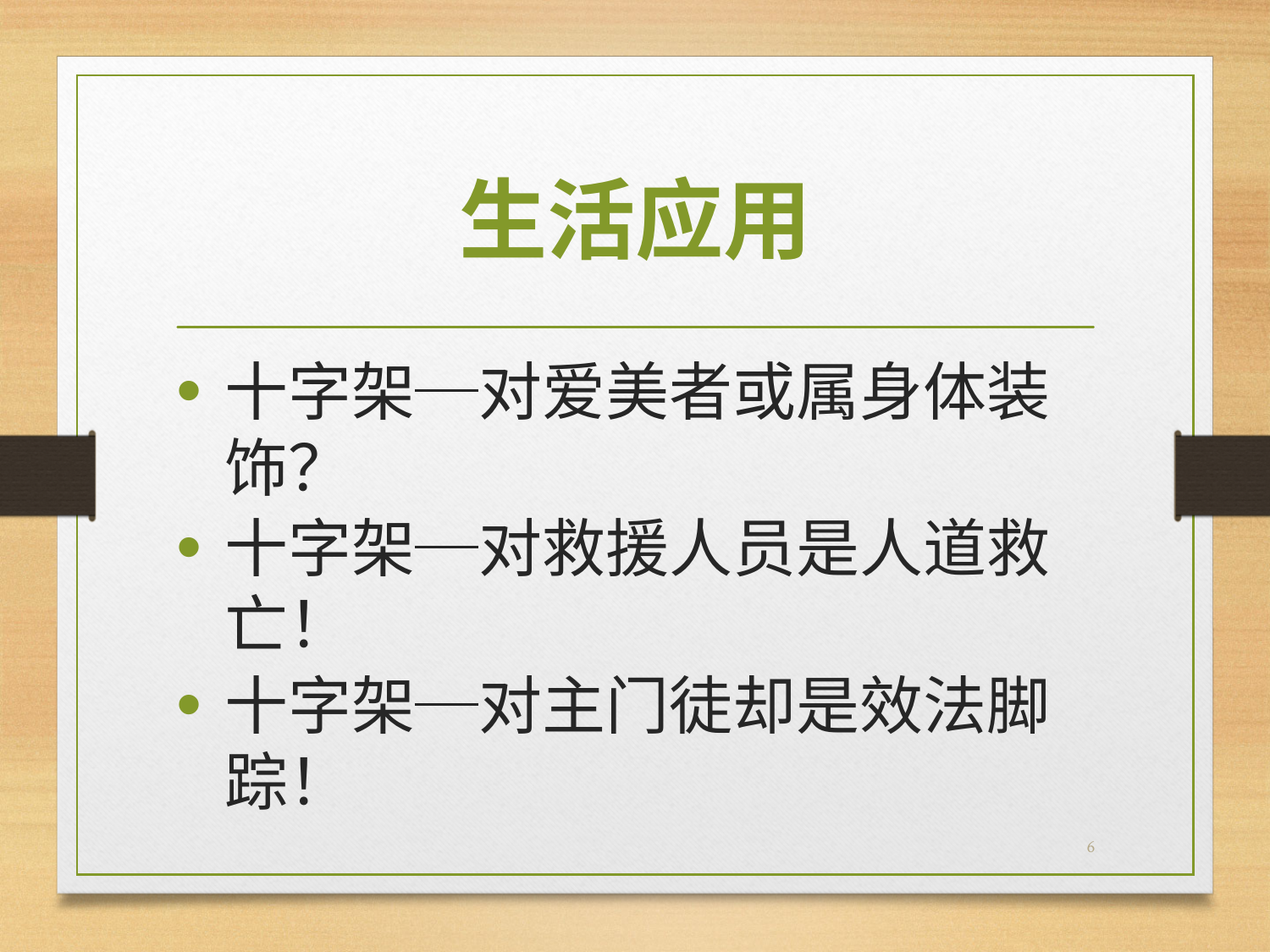

# 生活应用
十字架─对爱美者或属身体装饰？
十字架─对救援人员是人道救亡！
十字架─对主门徒却是效法脚踪！
6